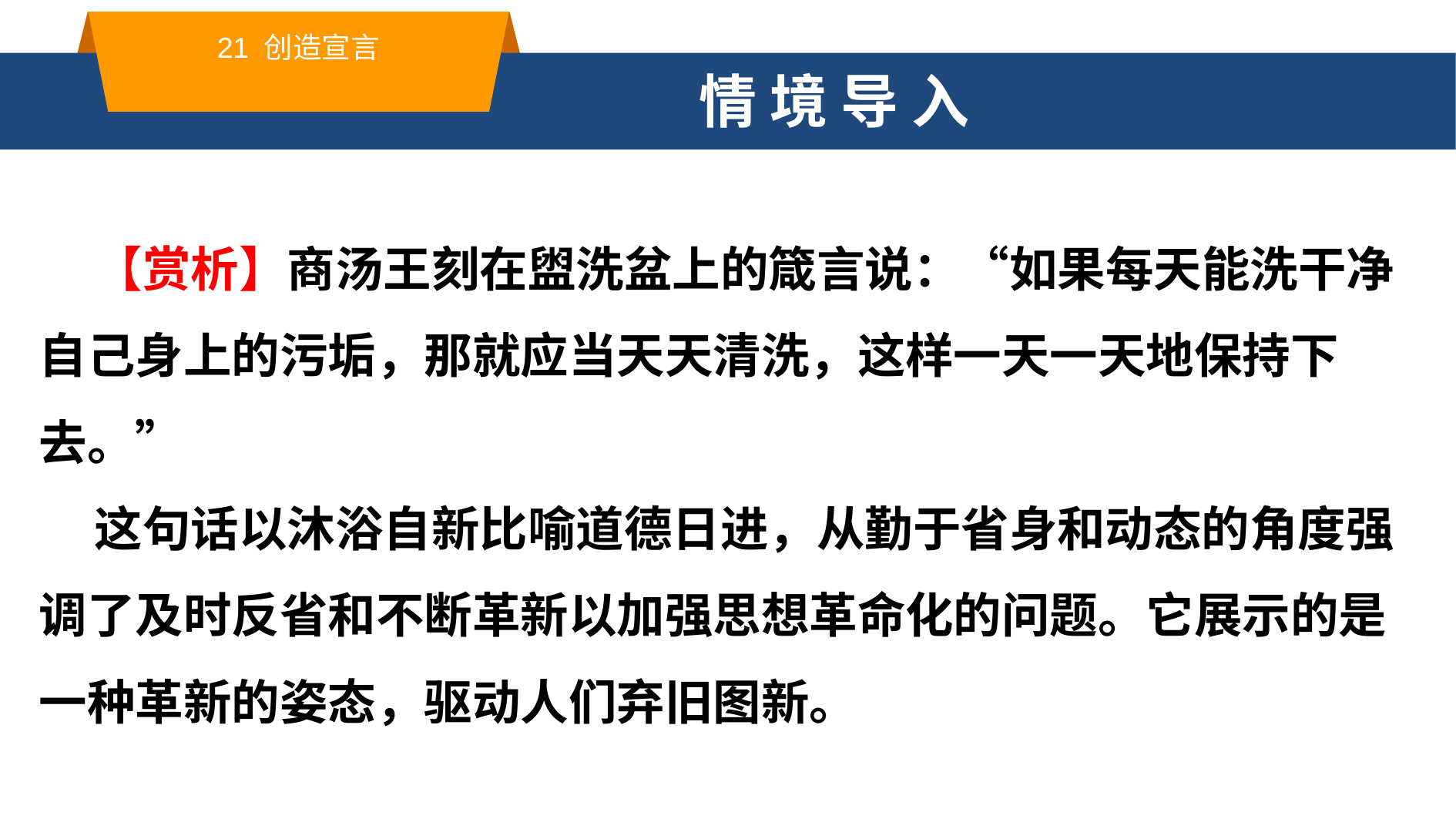

21 创造宣言

情 境 导 入
    【赏析】商汤王刻在盥洗盆上的箴言说：“如果每天能洗干净自己身上的污垢，那就应当天天清洗，这样一天一天地保持下去。”
    这句话以沐浴自新比喻道德日进，从勤于省身和动态的角度强调了及时反省和不断革新以加强思想革命化的问题。它展示的是一种革新的姿态，驱动人们弃旧图新。
杂文